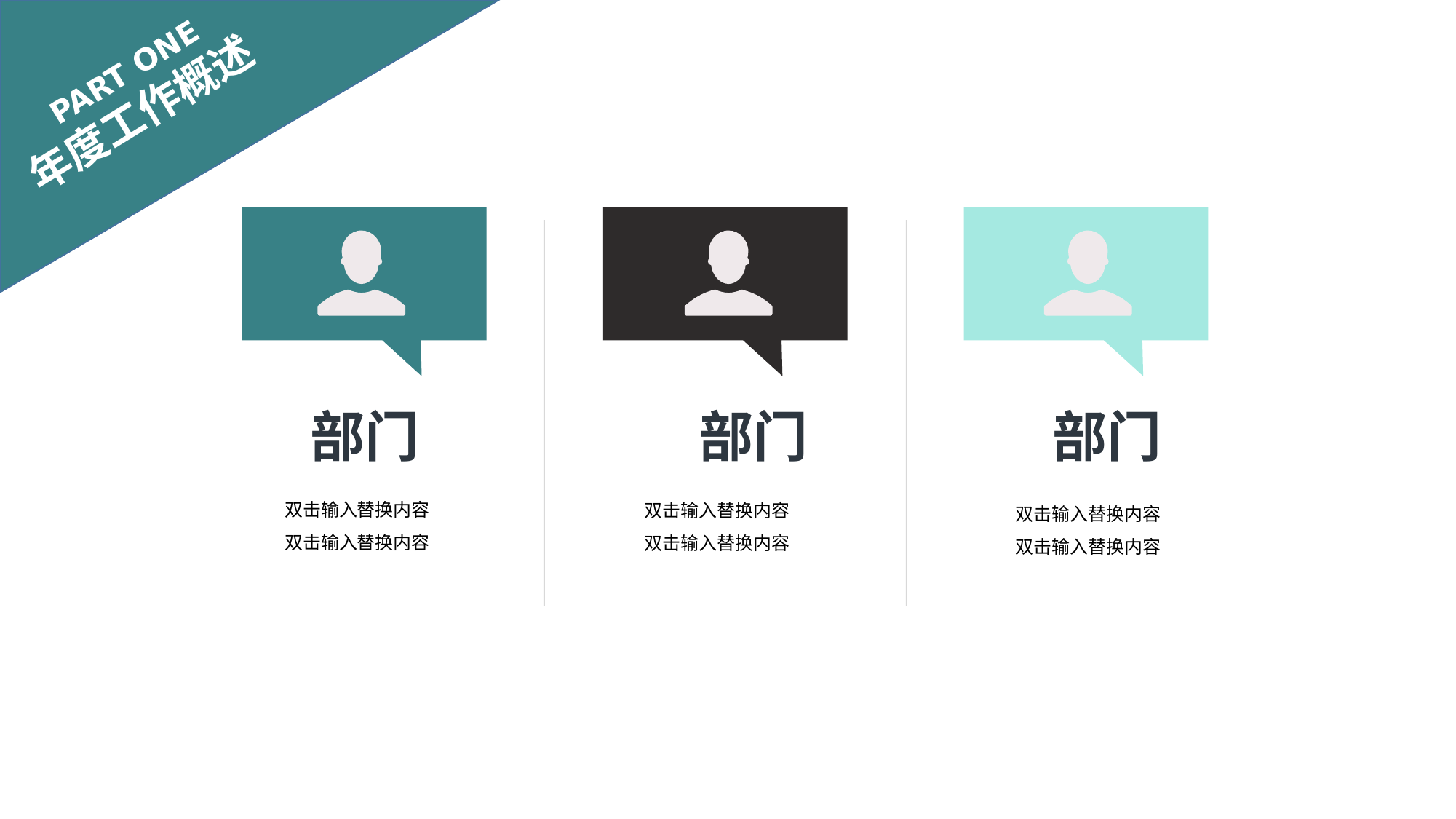

PART ONE
年度工作概述

部门
部门
部门
双击输入替换内容双击输入替换内容
双击输入替换内容双击输入替换内容
双击输入替换内容双击输入替换内容